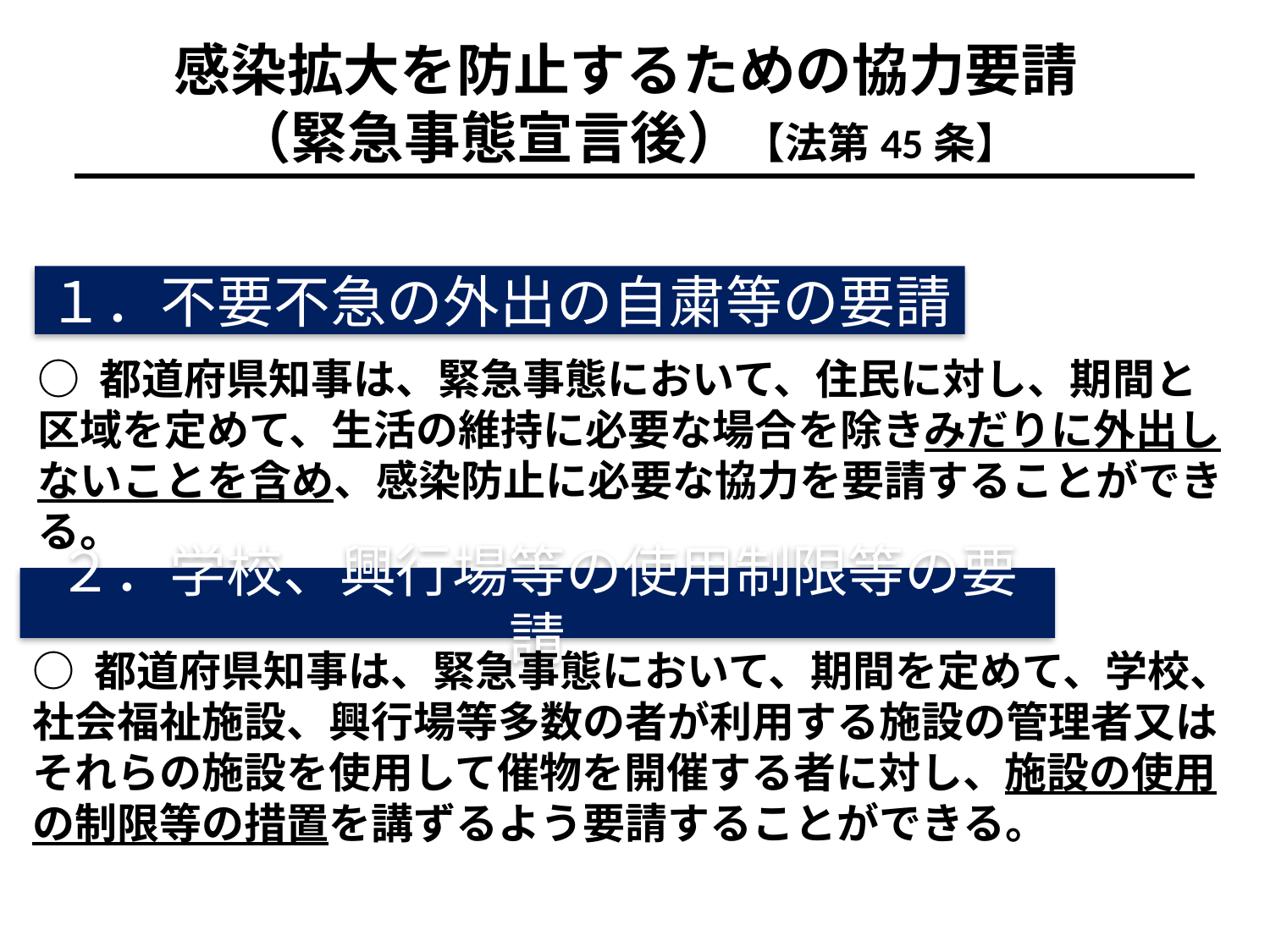

# 感染拡大を防止するための協力要請 （緊急事態宣言後）【法第45条】
１．不要不急の外出の自粛等の要請
○ 都道府県知事は、緊急事態において、住民に対し、期間と区域を定めて、生活の維持に必要な場合を除きみだりに外出しないことを含め、感染防止に必要な協力を要請することができる。
２．学校、興行場等の使用制限等の要請
○ 都道府県知事は、緊急事態において、期間を定めて、学校、社会福祉施設、興行場等多数の者が利用する施設の管理者又はそれらの施設を使用して催物を開催する者に対し、施設の使用の制限等の措置を講ずるよう要請することができる。